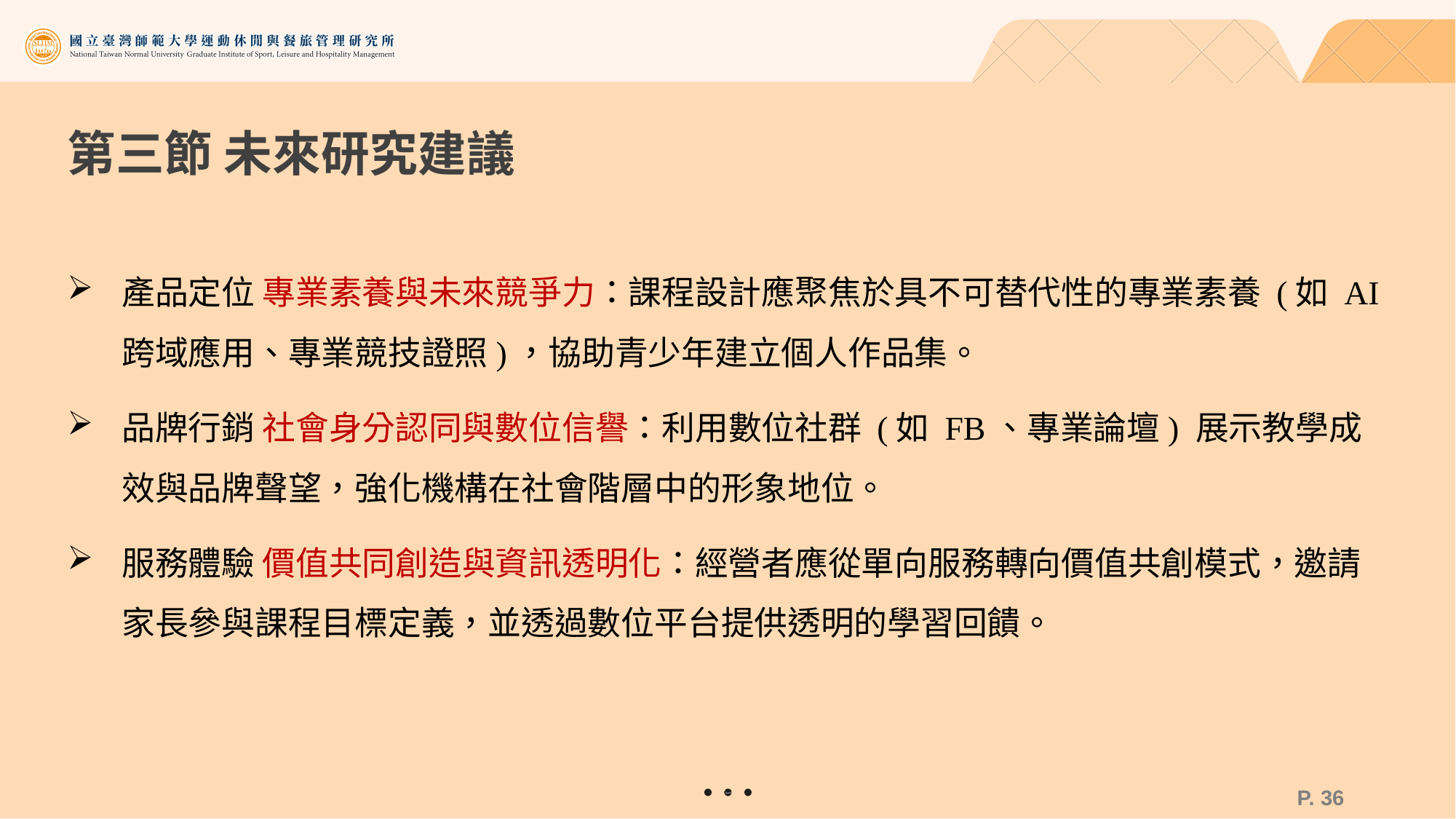

# 第三節 未來研究建議
產品定位 專業素養與未來競爭力：課程設計應聚焦於具不可替代性的專業素養 (如 AI 跨域應用、專業競技證照)，協助青少年建立個人作品集。
品牌行銷 社會身分認同與數位信譽：利用數位社群 (如 FB、專業論壇) 展示教學成效與品牌聲望，強化機構在社會階層中的形象地位。
服務體驗 價值共同創造與資訊透明化：經營者應從單向服務轉向價值共創模式，邀請家長參與課程目標定義，並透過數位平台提供透明的學習回饋。
P. 36